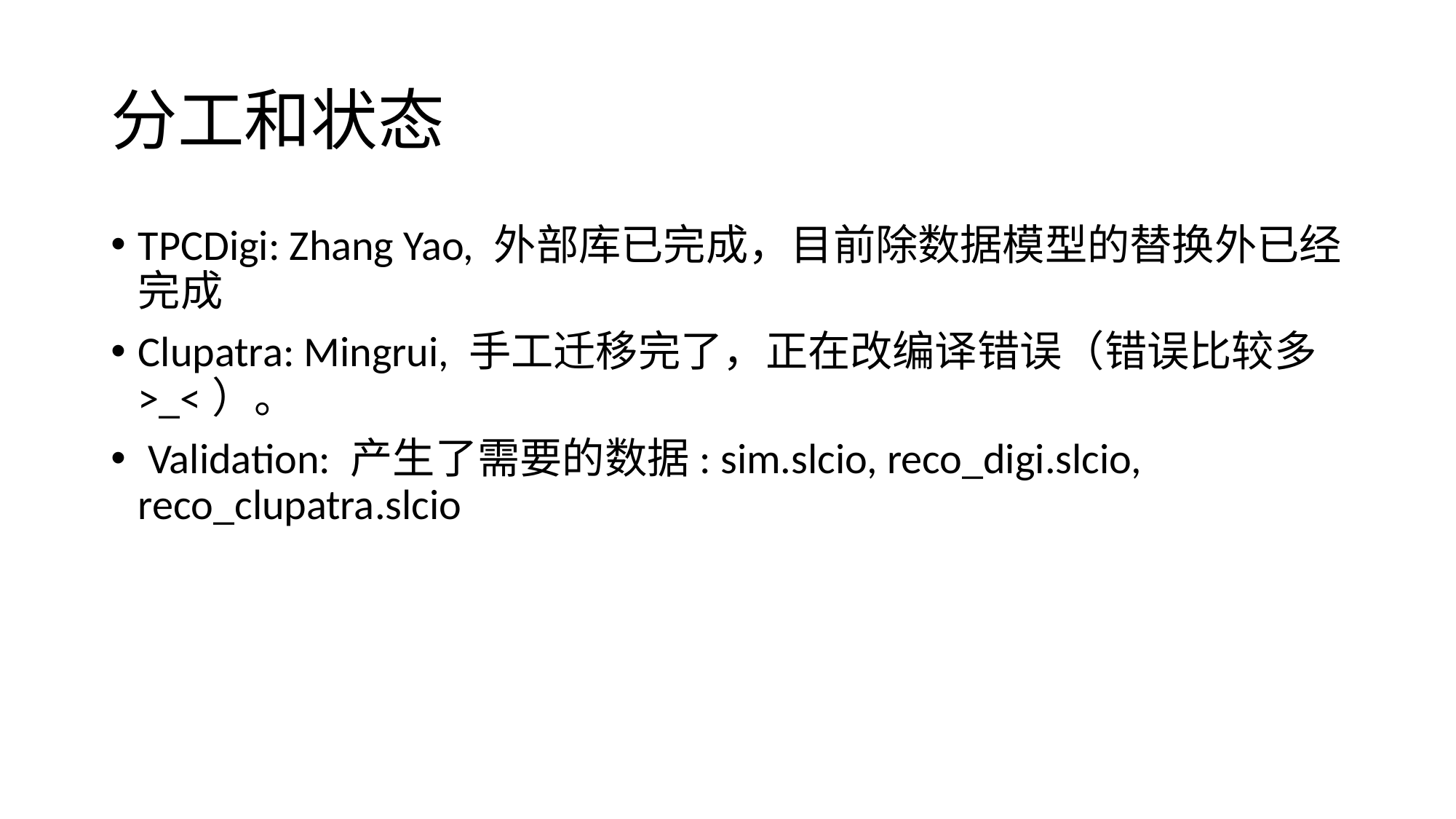

# 分工和状态
TPCDigi: Zhang Yao, 外部库已完成，目前除数据模型的替换外已经完成
Clupatra: Mingrui, 手工迁移完了，正在改编译错误（错误比较多>_<）。
 Validation: 产生了需要的数据: sim.slcio, reco_digi.slcio, reco_clupatra.slcio